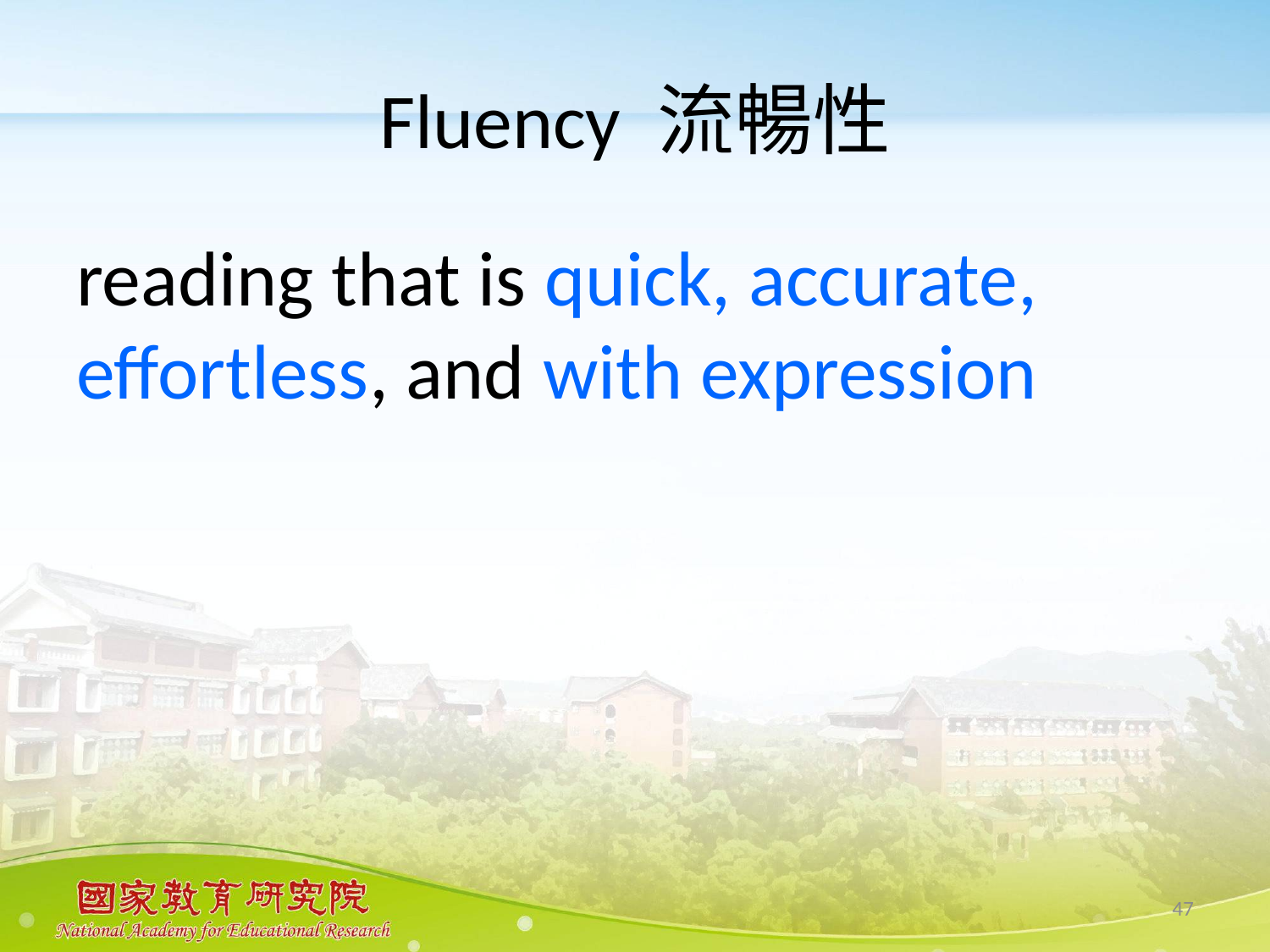

# Fluency 流暢性
reading that is quick, accurate, effortless, and with expression

47